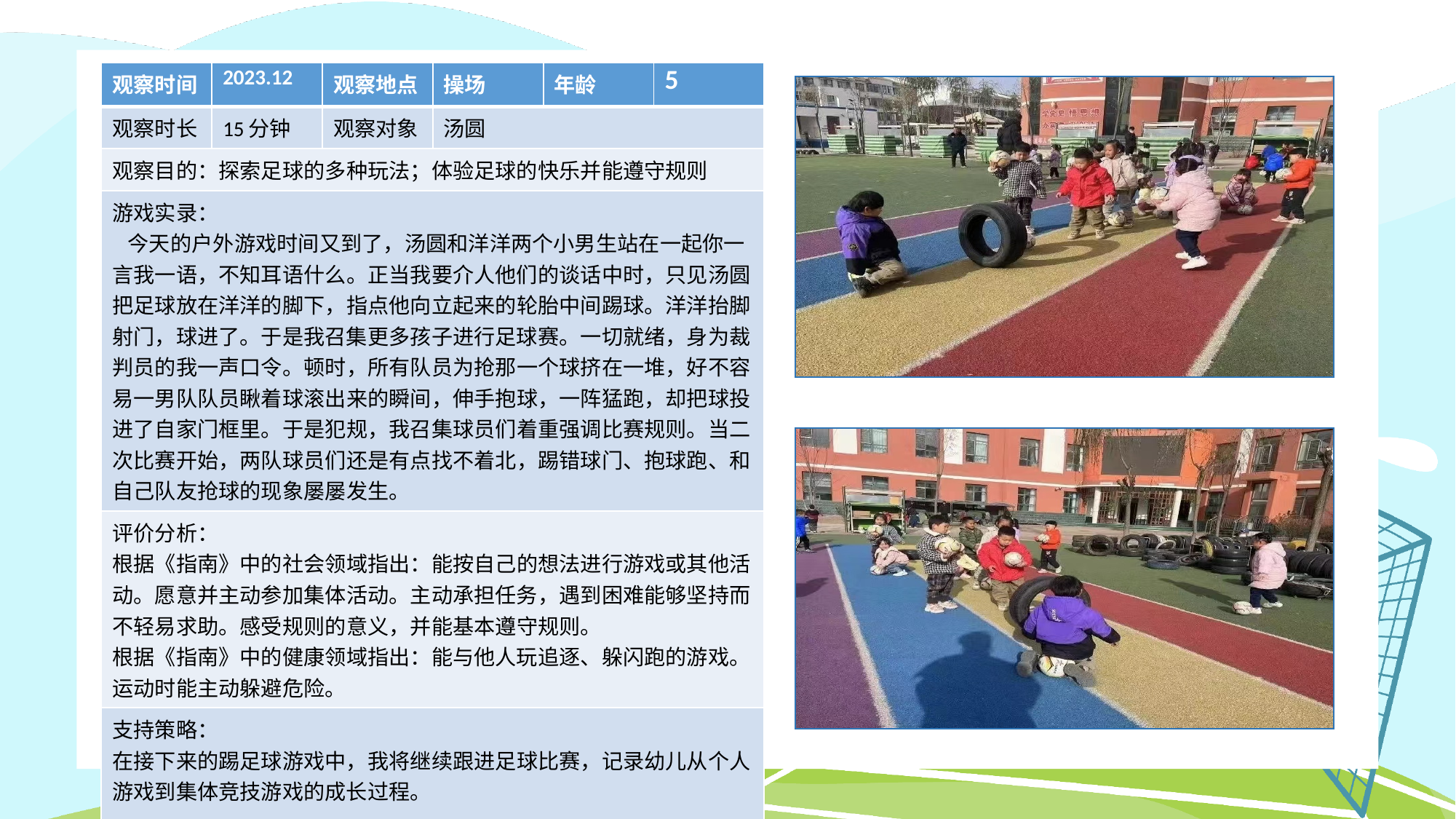

| 观察时间 | 2023.12 | 观察地点 | 操场 | 年龄 | 5 |
| --- | --- | --- | --- | --- | --- |
| 观察时长 | 15分钟 | 观察对象 | 汤圆 |  |  |
| 观察目的：探索足球的多种玩法；体验足球的快乐并能遵守规则 |  |  |  |  |  |
| 游戏实录：   今天的户外游戏时间又到了，汤圆和洋洋两个小男生站在一起你一言我一语，不知耳语什么。正当我要介人他们的谈话中时，只见汤圆把足球放在洋洋的脚下，指点他向立起来的轮胎中间踢球。洋洋抬脚射门，球进了。于是我召集更多孩子进行足球赛。一切就绪，身为裁判员的我一声口令。顿时，所有队员为抢那一个球挤在一堆，好不容易一男队队员瞅着球滚出来的瞬间，伸手抱球，一阵猛跑，却把球投进了自家门框里。于是犯规，我召集球员们着重强调比赛规则。当二次比赛开始，两队球员们还是有点找不着北，踢错球门、抱球跑、和自己队友抢球的现象屡屡发生。 |  |  |  |  |  |
| 评价分析： 根据《指南》中的社会领域指出：能按自己的想法进行游戏或其他活动。愿意并主动参加集体活动。主动承担任务，遇到困难能够坚持而不轻易求助。感受规则的意义，并能基本遵守规则。 根据《指南》中的健康领域指出：能与他人玩追逐、躲闪跑的游戏。 运动时能主动躲避危险。 |  |  |  |  |  |
| 支持策略： 在接下来的踢足球游戏中，我将继续跟进足球比赛，记录幼儿从个人游戏到集体竞技游戏的成长过程。 |  |  |  |  |  |